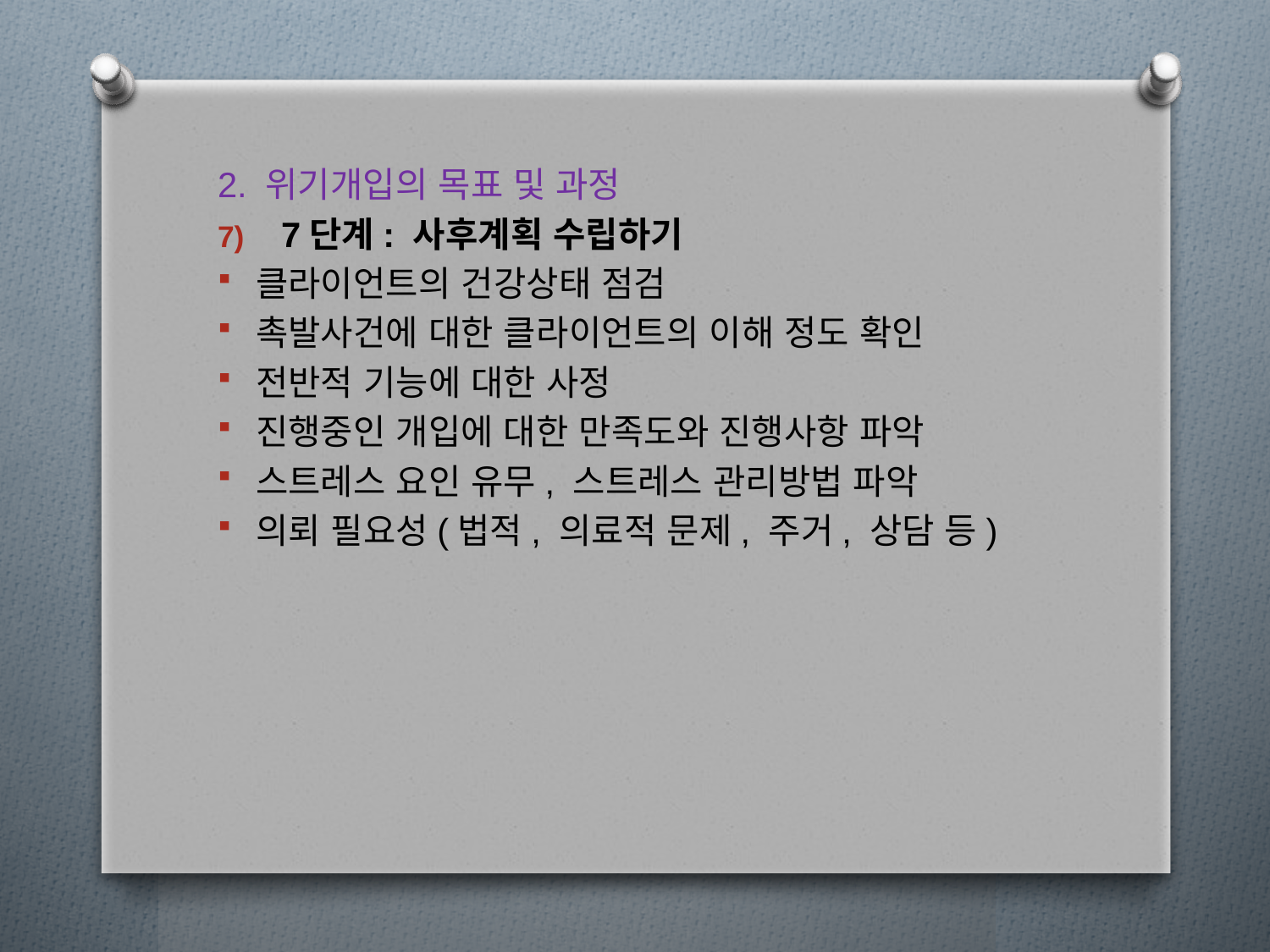

2. 위기개입의 목표 및 과정
7단계: 사후계획 수립하기
클라이언트의 건강상태 점검
촉발사건에 대한 클라이언트의 이해 정도 확인
전반적 기능에 대한 사정
진행중인 개입에 대한 만족도와 진행사항 파악
스트레스 요인 유무, 스트레스 관리방법 파악
의뢰 필요성(법적, 의료적 문제, 주거, 상담 등)